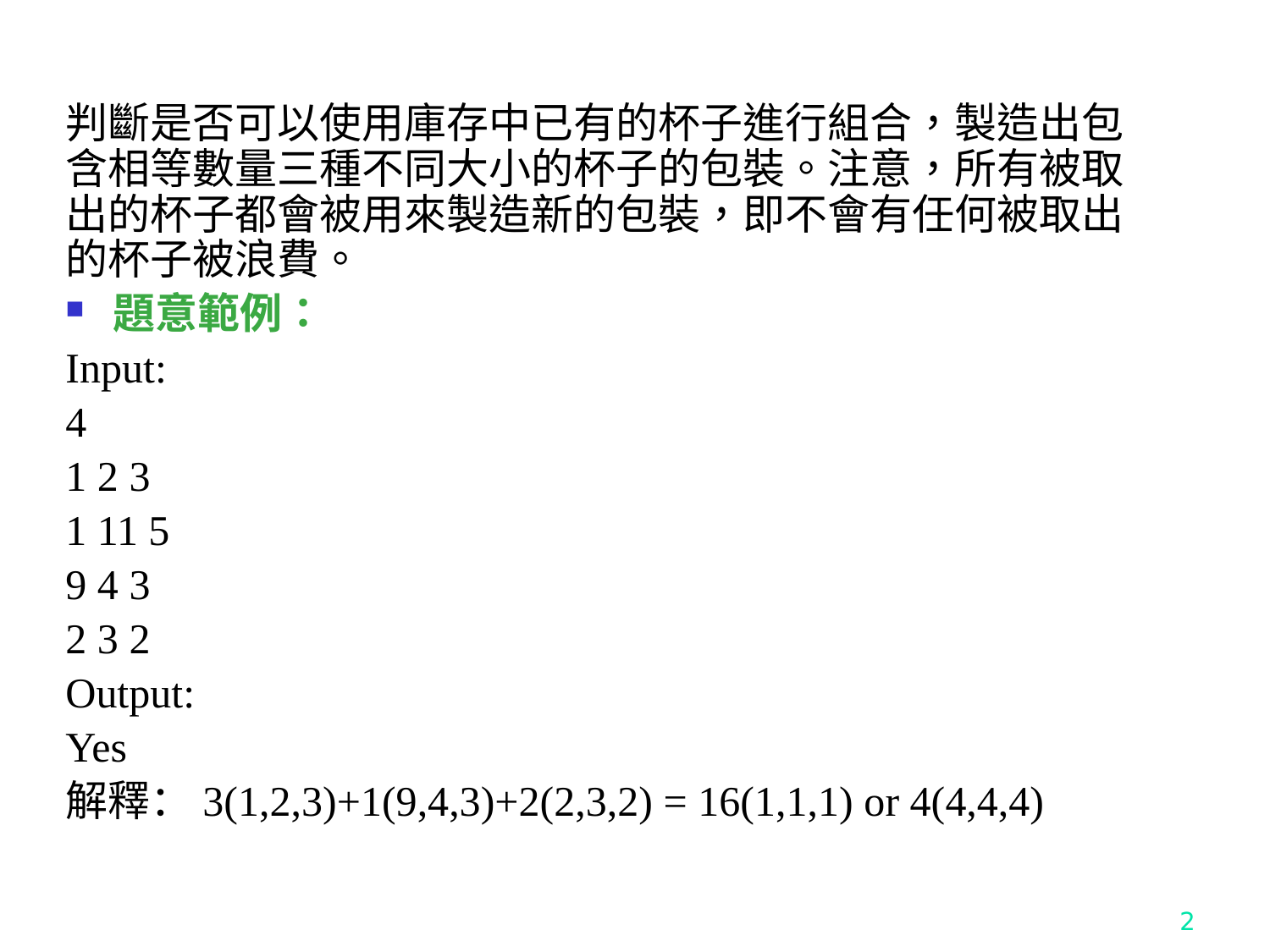

判斷是否可以使用庫存中已有的杯子進行組合，製造出包含相等數量三種不同大小的杯子的包裝。注意，所有被取出的杯子都會被用來製造新的包裝，即不會有任何被取出的杯子被浪費。
題意範例：
Input:
4
1 2 3
1 11 5
9 4 3
2 3 2
Output:
Yes
解釋：3(1,2,3)+1(9,4,3)+2(2,3,2) = 16(1,1,1) or 4(4,4,4)

2